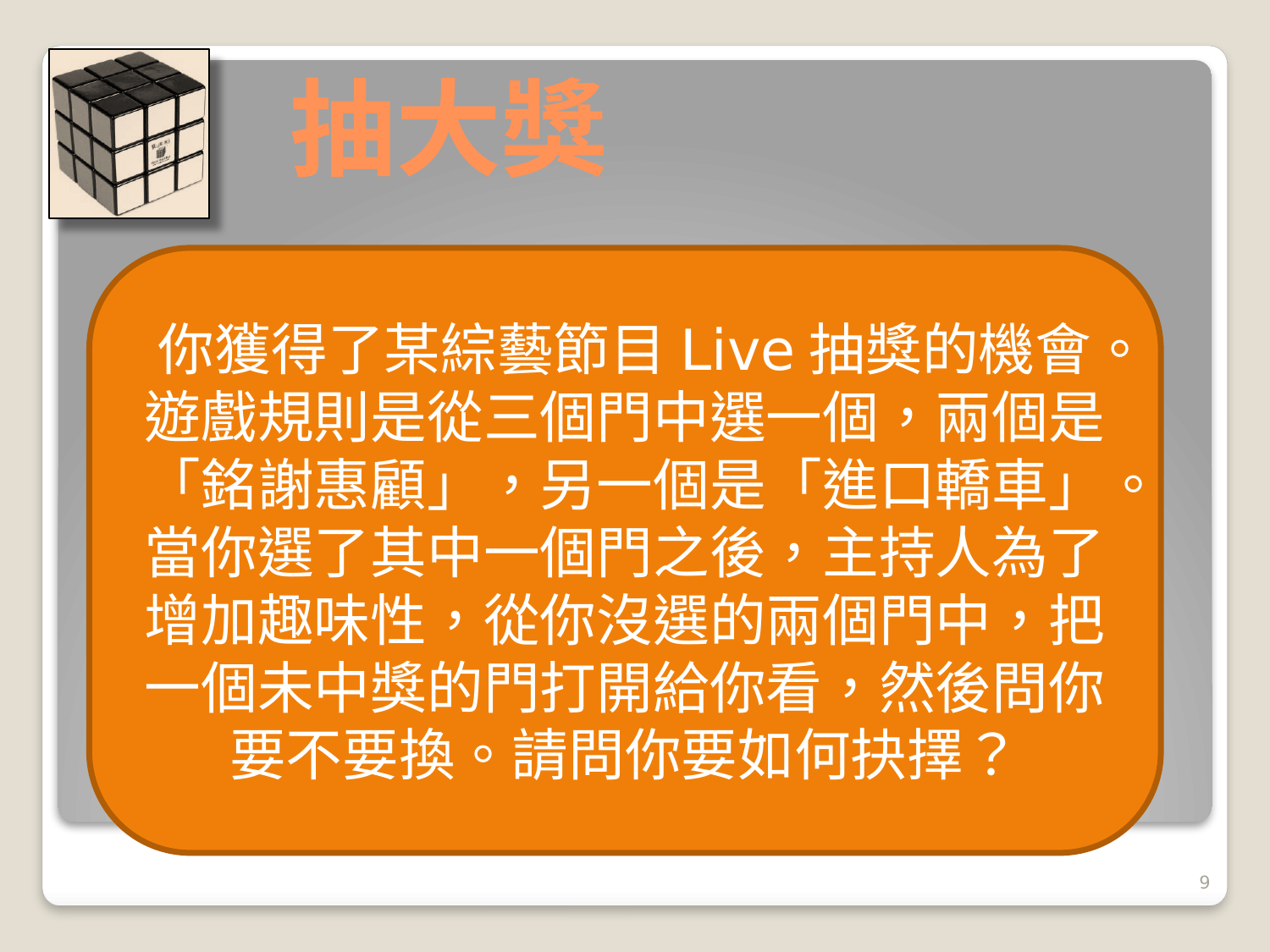

# 抽大獎
你獲得了某綜藝節目Live抽獎的機會。遊戲規則是從三個門中選一個，兩個是「銘謝惠顧」，另一個是「進口轎車」。當你選了其中一個門之後，主持人為了增加趣味性，從你沒選的兩個門中，把一個未中獎的門打開給你看，然後問你要不要換。請問你要如何抉擇？
9